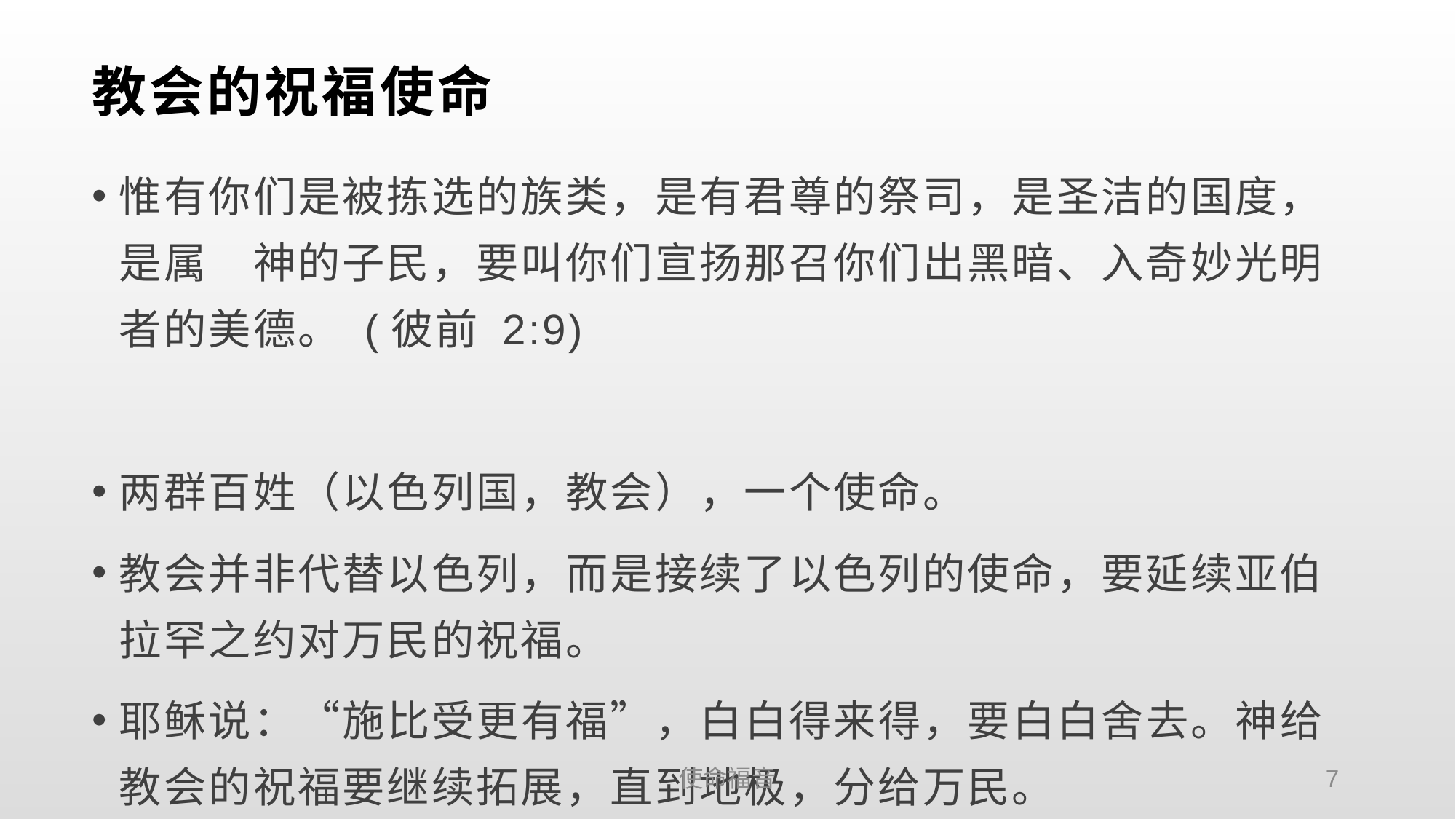

# 教会的祝福使命
惟有你们是被拣选的族类，是有君尊的祭司，是圣洁的国度，是属　神的子民，要叫你们宣扬那召你们出黑暗、入奇妙光明者的美德。 (彼前 2:9)

两群百姓（以色列国，教会），一个使命。
教会并非代替以色列，而是接续了以色列的使命，要延续亚伯拉罕之约对万民的祝福。
耶稣说：“施比受更有福”，白白得来得，要白白舍去。神给教会的祝福要继续拓展，直到地极，分给万民。
使命福音
7